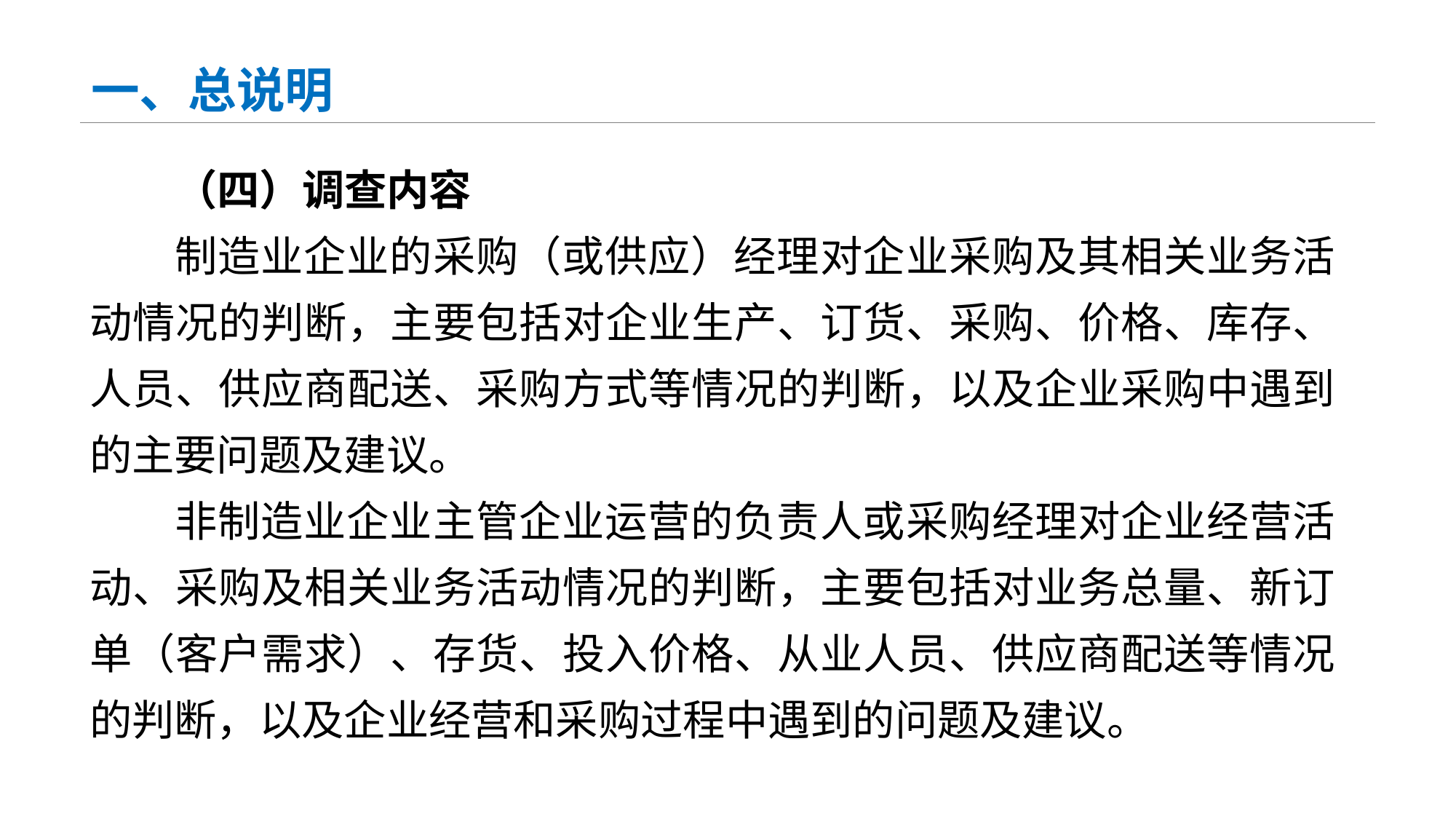

# 一、总说明
（四）调查内容
制造业企业的采购（或供应）经理对企业采购及其相关业务活动情况的判断，主要包括对企业生产、订货、采购、价格、库存、人员、供应商配送、采购方式等情况的判断，以及企业采购中遇到的主要问题及建议。
非制造业企业主管企业运营的负责人或采购经理对企业经营活动、采购及相关业务活动情况的判断，主要包括对业务总量、新订单（客户需求）、存货、投入价格、从业人员、供应商配送等情况的判断，以及企业经营和采购过程中遇到的问题及建议。